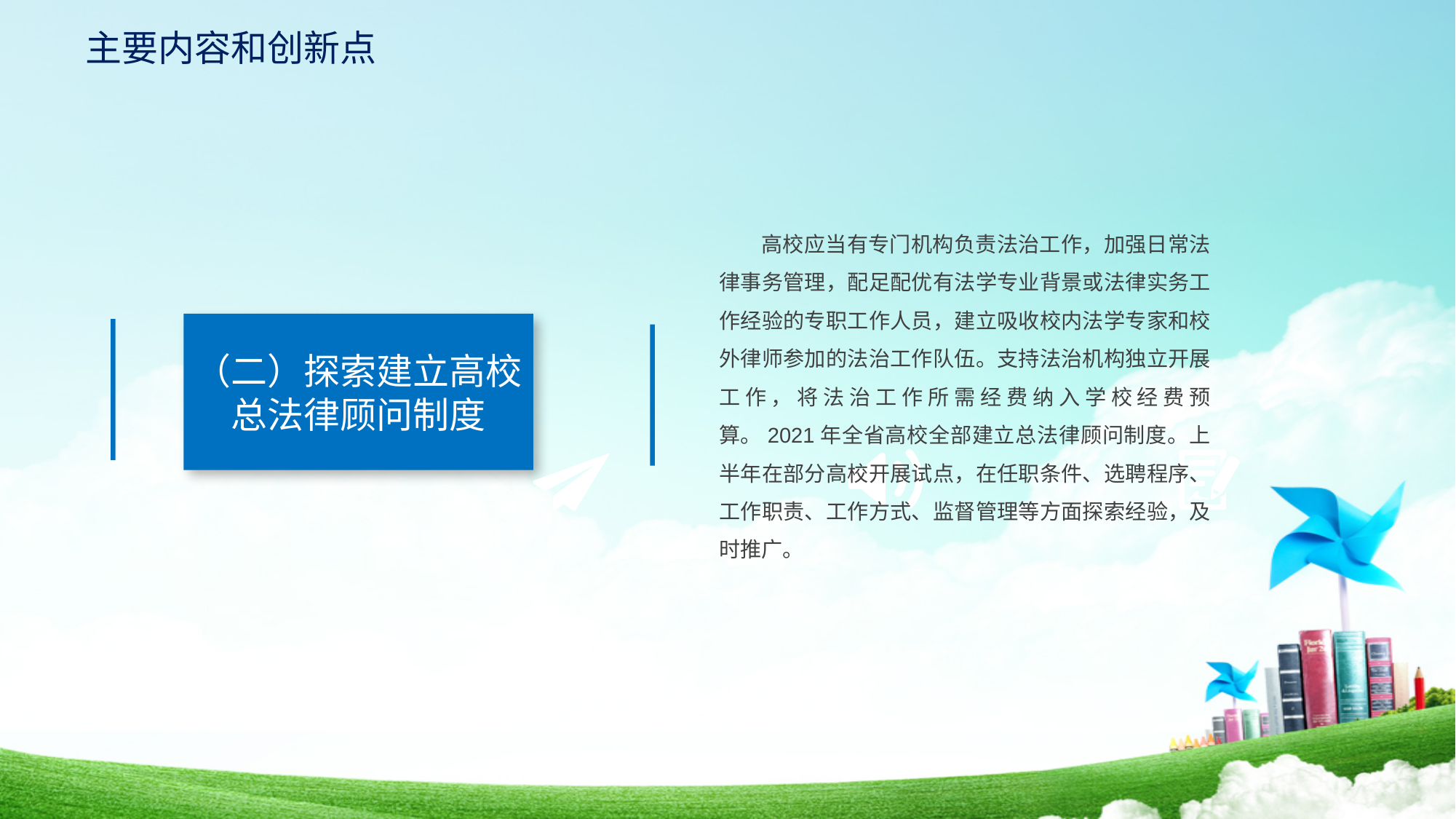

主要内容和创新点
高校应当有专门机构负责法治工作，加强日常法律事务管理，配足配优有法学专业背景或法律实务工作经验的专职工作人员，建立吸收校内法学专家和校外律师参加的法治工作队伍。支持法治机构独立开展工作，将法治工作所需经费纳入学校经费预算。2021年全省高校全部建立总法律顾问制度。上半年在部分高校开展试点，在任职条件、选聘程序、工作职责、工作方式、监督管理等方面探索经验，及时推广。
（二）探索建立高校总法律顾问制度